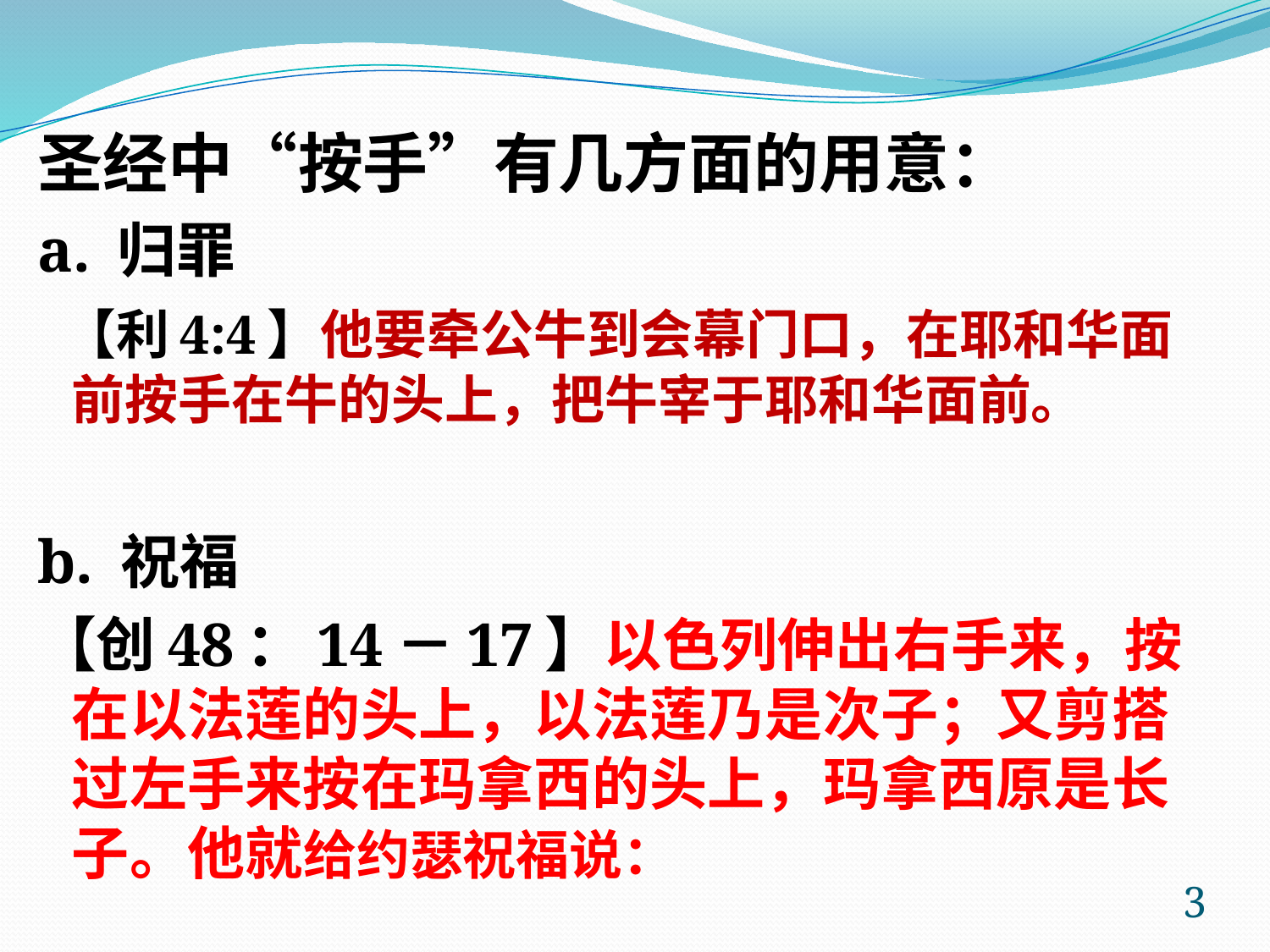

圣经中“按手”有几方面的用意：
a. 归罪
 【利4:4】他要牵公牛到会幕门口，在耶和华面前按手在牛的头上，把牛宰于耶和华面前。

b. 祝福
【创48：14－17】以色列伸出右手来，按在以法莲的头上，以法莲乃是次子；又剪搭过左手来按在玛拿西的头上，玛拿西原是长子。他就给约瑟祝福说：
3